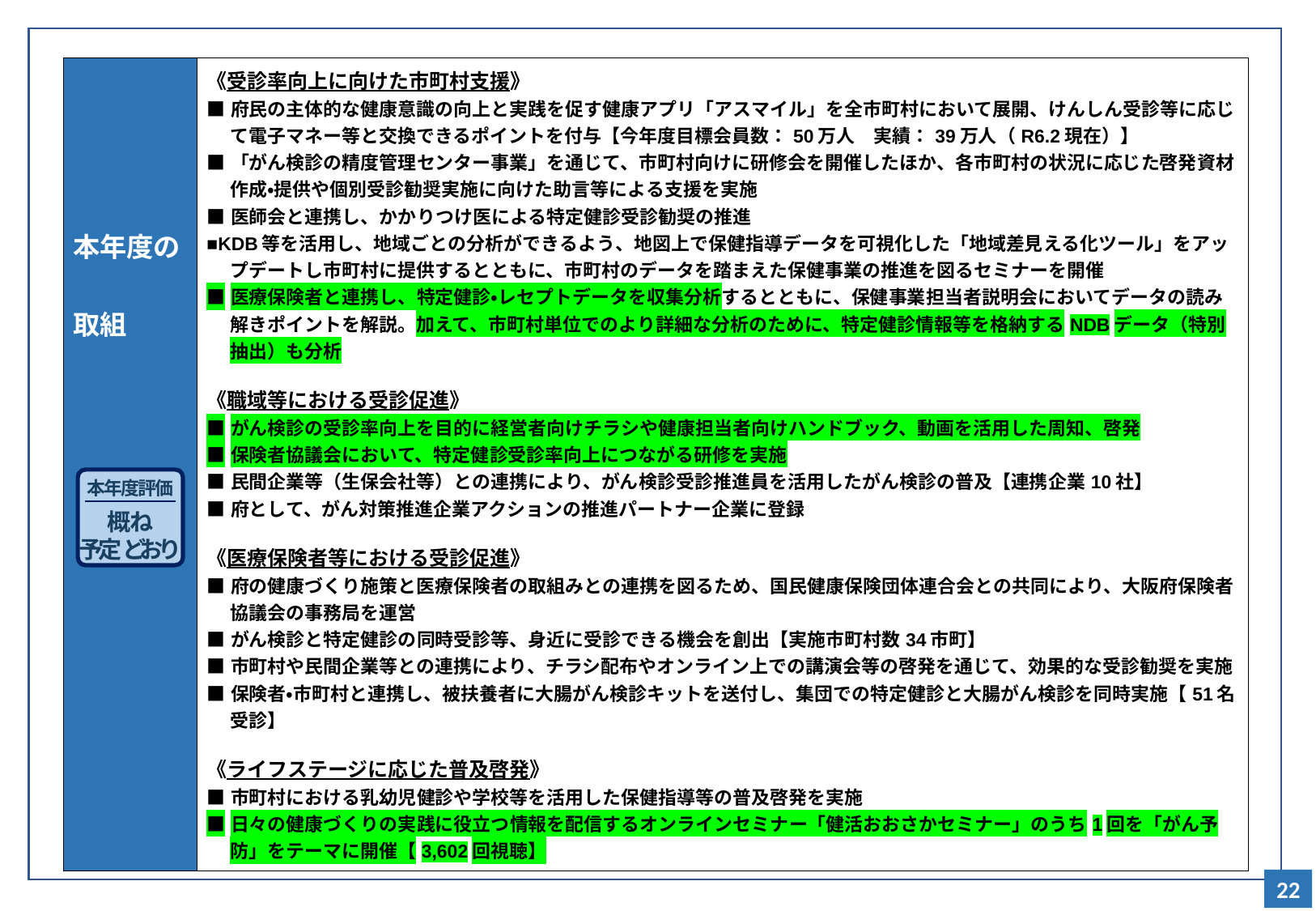

| 本年度の 取組 | 《受診率向上に向けた市町村支援》 ■府民の主体的な健康意識の向上と実践を促す健康アプリ「アスマイル」を全市町村において展開、けんしん受診等に応じて電子マネー等と交換できるポイントを付与【今年度目標会員数：50万人　実績：39万人（R6.2現在）】 ■「がん検診の精度管理センター事業」を通じて、市町村向けに研修会を開催したほか、各市町村の状況に応じた啓発資材作成・提供や個別受診勧奨実施に向けた助言等による支援を実施 ■医師会と連携し、かかりつけ医による特定健診受診勧奨の推進 ■KDB等を活用し、地域ごとの分析ができるよう、地図上で保健指導データを可視化した「地域差見える化ツール」をアップデートし市町村に提供するとともに、市町村のデータを踏まえた保健事業の推進を図るセミナーを開催 ■医療保険者と連携し、特定健診・レセプトデータを収集分析するとともに、保健事業担当者説明会においてデータの読み解きポイントを解説。加えて、市町村単位でのより詳細な分析のために、特定健診情報等を格納するNDBデータ（特別抽出）も分析 《職域等における受診促進》 ■がん検診の受診率向上を目的に経営者向けチラシや健康担当者向けハンドブック、動画を活用した周知、啓発 ■保険者協議会において、特定健診受診率向上につながる研修を実施 ■民間企業等（生保会社等）との連携により、がん検診受診推進員を活用したがん検診の普及【連携企業10社】 ■府として、がん対策推進企業アクションの推進パートナー企業に登録 《医療保険者等における受診促進》 ■府の健康づくり施策と医療保険者の取組みとの連携を図るため、国民健康保険団体連合会との共同により、大阪府保険者協議会の事務局を運営 ■がん検診と特定健診の同時受診等、身近に受診できる機会を創出【実施市町村数34市町】 ■市町村や民間企業等との連携により、チラシ配布やオンライン上での講演会等の啓発を通じて、効果的な受診勧奨を実施 ■保険者・市町村と連携し、被扶養者に大腸がん検診キットを送付し、集団での特定健診と大腸がん検診を同時実施【51名受診】 《ライフステージに応じた普及啓発》 ■市町村における乳幼児健診や学校等を活用した保健指導等の普及啓発を実施 ■日々の健康づくりの実践に役立つ情報を配信するオンラインセミナー「健活おおさかセミナー」のうち1回を「がん予防」をテーマに開催【3,602回視聴】 |
| --- | --- |
本年度評価

概ね
予定どおり
22